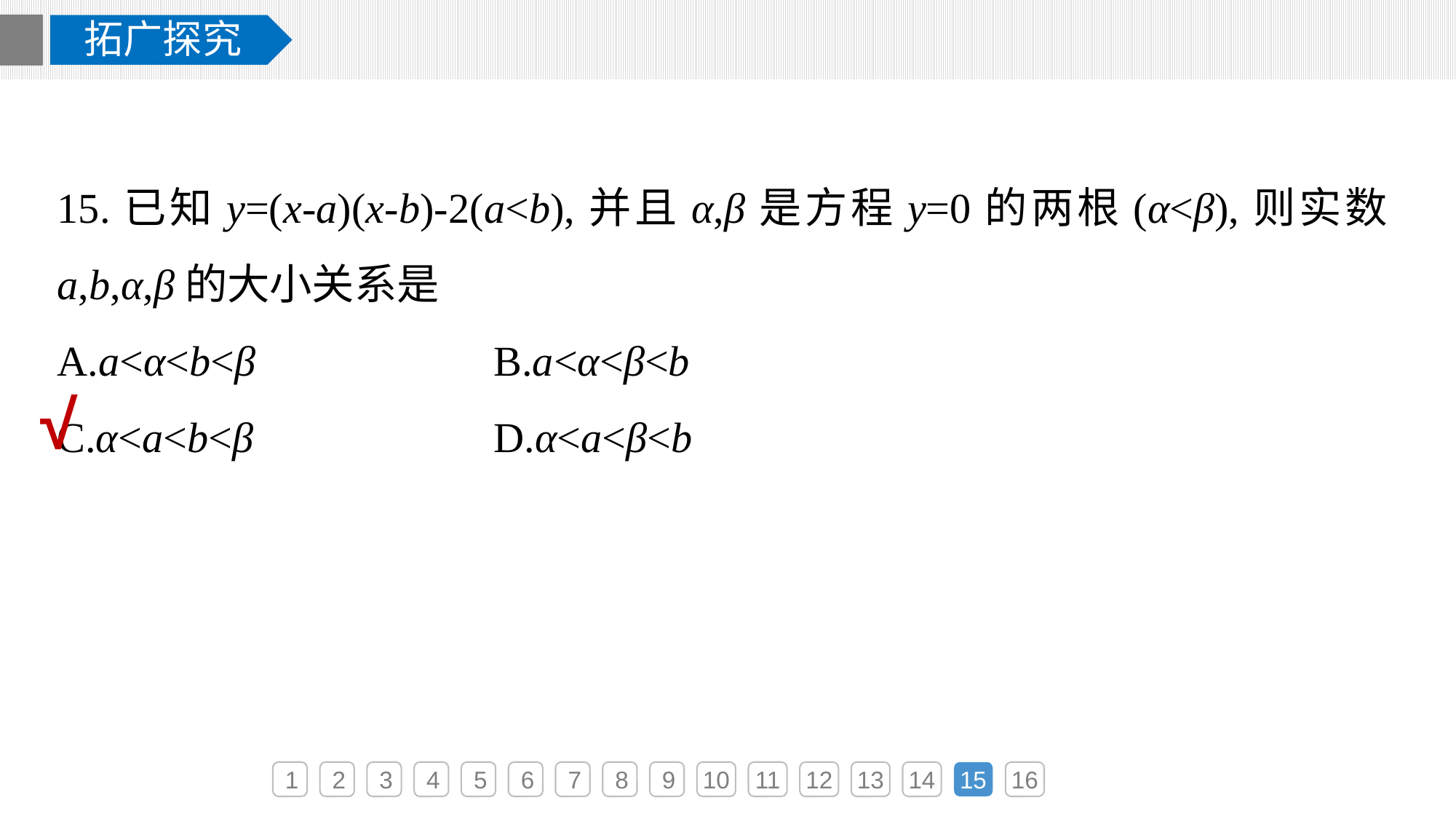

拓广探究

15.已知y=(x-a)(x-b)-2(a<b),并且α,β是方程y=0的两根(α<β),则实数a,b,α,β的大小关系是
A.a<α<b<β			B.a<α<β<b
C.α<a<b<β			D.α<a<β<b
√
1
2
3
4
5
6
7
8
9
10
11
12
13
14
15
16